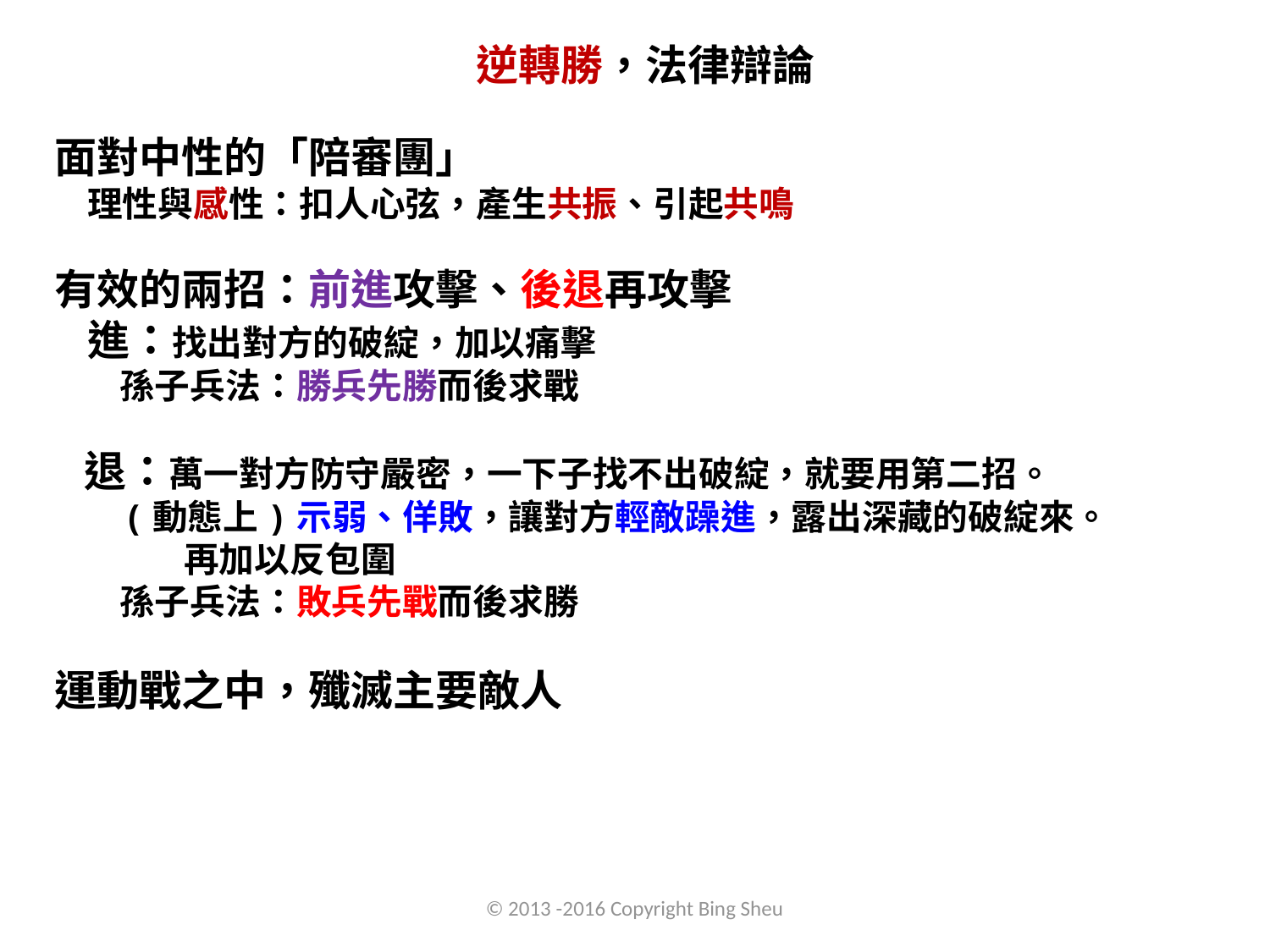

逆轉勝，法律辯論

面對中性的「陪審團」
   理性與感性：扣人心弦，產生共振、引起共鳴

有效的兩招：前進攻擊、後退再攻擊
   進：找出對方的破綻，加以痛擊
       孫子兵法：勝兵先勝而後求戰

   退：萬一對方防守嚴密，一下子找不出破綻，就要用第二招。
       (動態上)示弱、佯敗，讓對方輕敵躁進，露出深藏的破綻來。
               再加以反包圍
       孫子兵法：敗兵先戰而後求勝

運動戰之中，殲滅主要敵人

© 2013 -2016 Copyright Bing Sheu